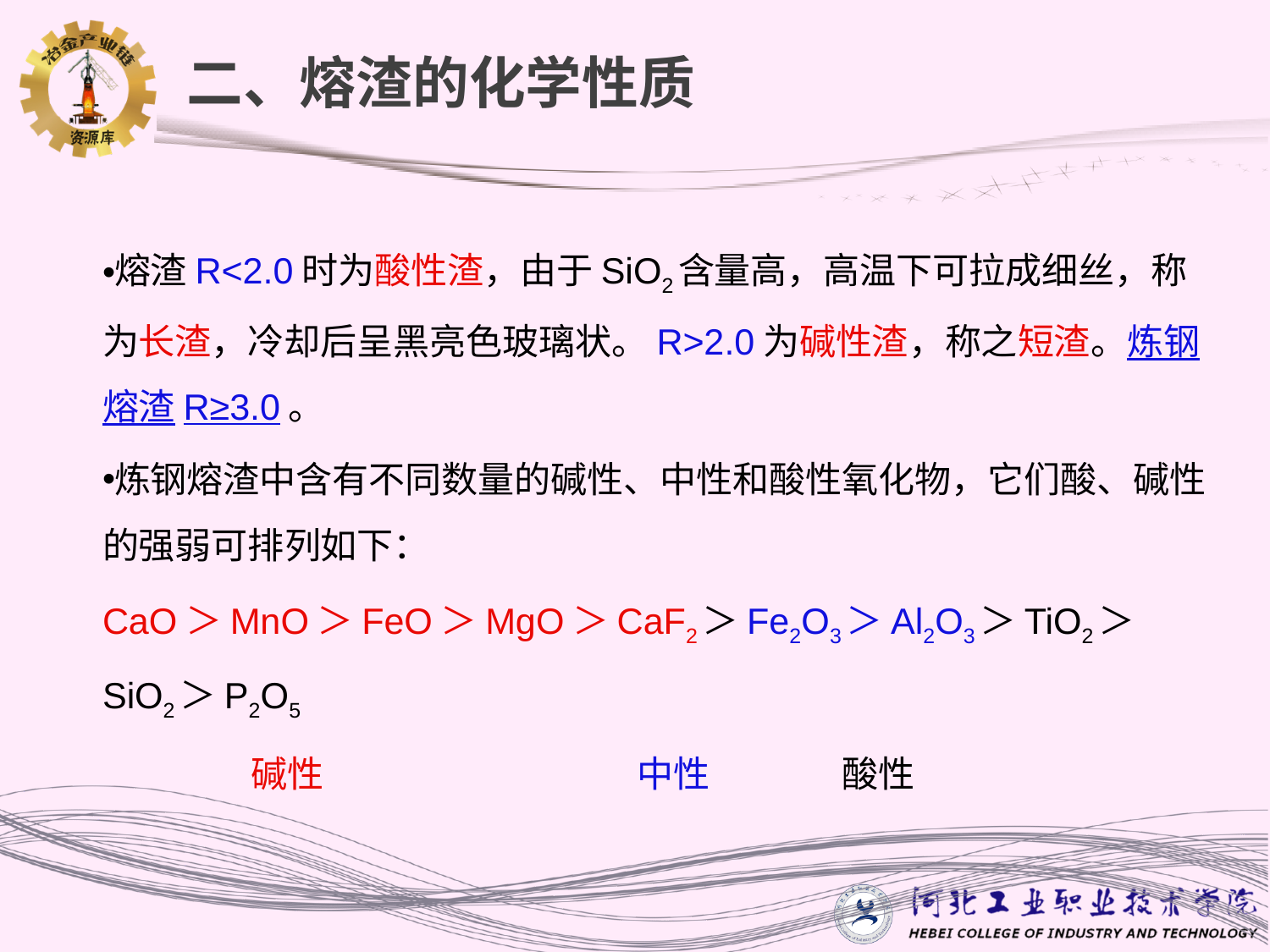

二、熔渣的化学性质
熔渣R<2.0时为酸性渣，由于SiO2含量高，高温下可拉成细丝，称为长渣，冷却后呈黑亮色玻璃状。R>2.0为碱性渣，称之短渣。炼钢熔渣R≥3.0。
炼钢熔渣中含有不同数量的碱性、中性和酸性氧化物，它们酸、碱性的强弱可排列如下：
CaO＞MnO＞FeO＞MgO＞CaF2＞Fe2O3＞Al2O3＞TiO2＞SiO2＞P2O5
                 碱性                                      中性                酸性